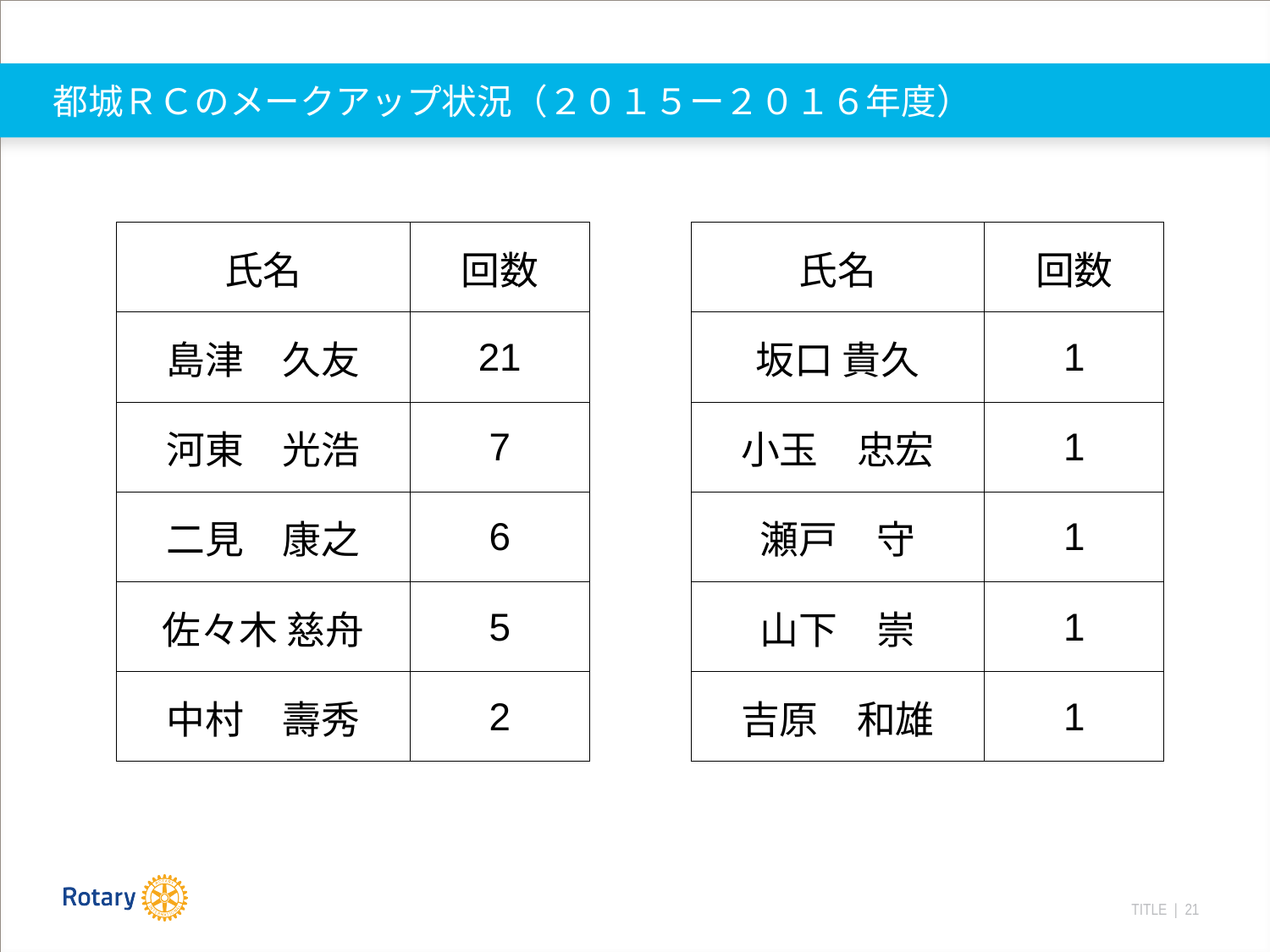

# 都城ＲＣのメークアップ状況（２０１５ー２０１６年度）
| 氏名 | 回数 |  | 氏名 | 回数 |
| --- | --- | --- | --- | --- |
| 島津　久友 | 21 |  | 坂口 貴久 | 1 |
| 河東　光浩 | 7 |  | 小玉　忠宏 | 1 |
| 二見　康之 | 6 |  | 瀬戸　守 | 1 |
| 佐々木 慈舟 | 5 |  | 山下　崇 | 1 |
| 中村　壽秀 | 2 |  | 吉原　和雄 | 1 |